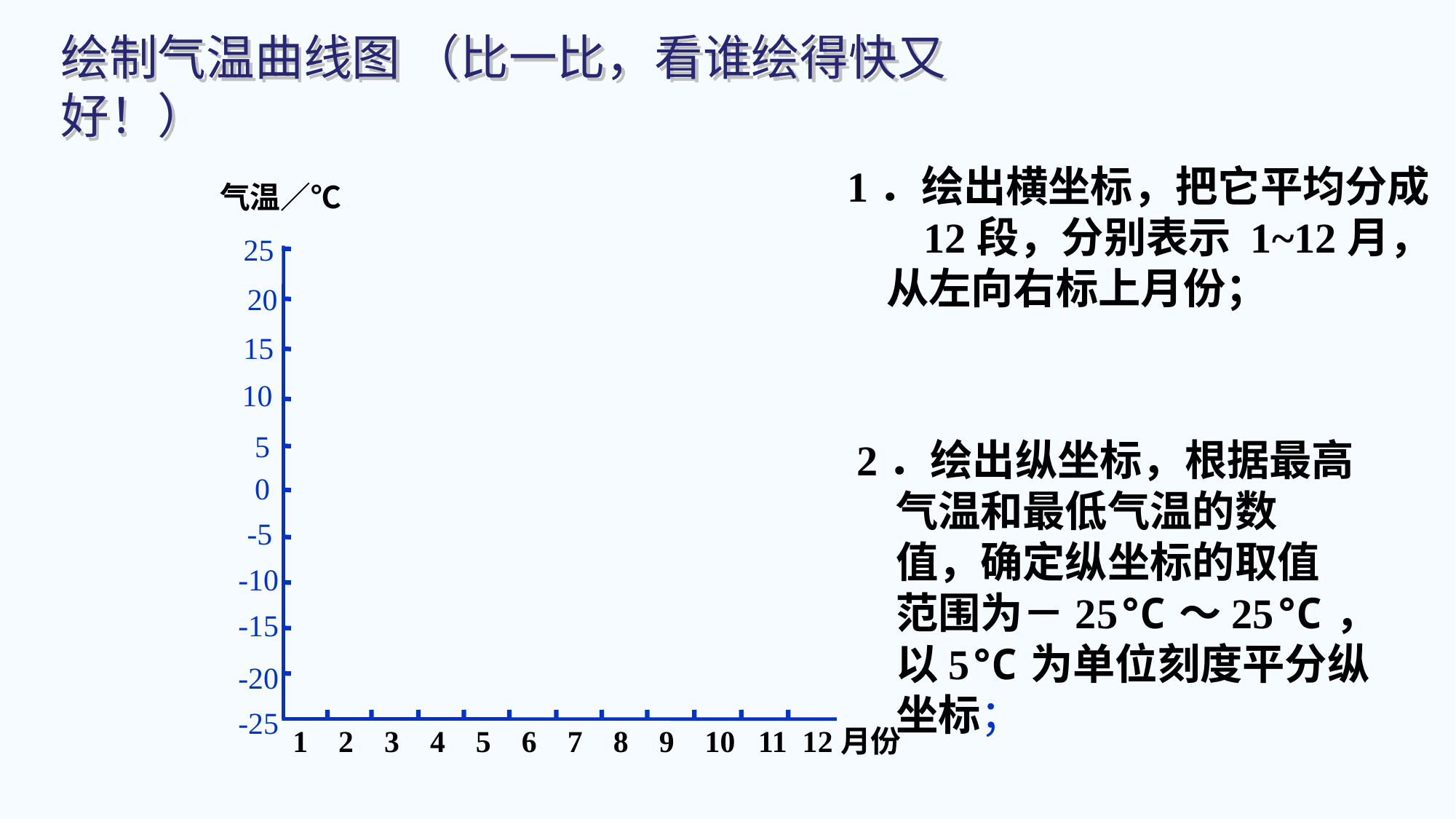

绘制气温曲线图 （比一比，看谁绘得快又好！）
1．绘出横坐标，把它平均分成
   12段，分别表示 1~12月，
   从左向右标上月份；
气温／℃
25

20

15

10

5
2．绘出纵坐标，根据最高
   气温和最低气温的数
   值，确定纵坐标的取值
   范围为－25℃～25℃，
   以5℃为单位刻度平分纵
   坐标；

0

-5

-10

-15

-20

-25

1    2    3    4    5    6    7    8    9    10   11  12月份